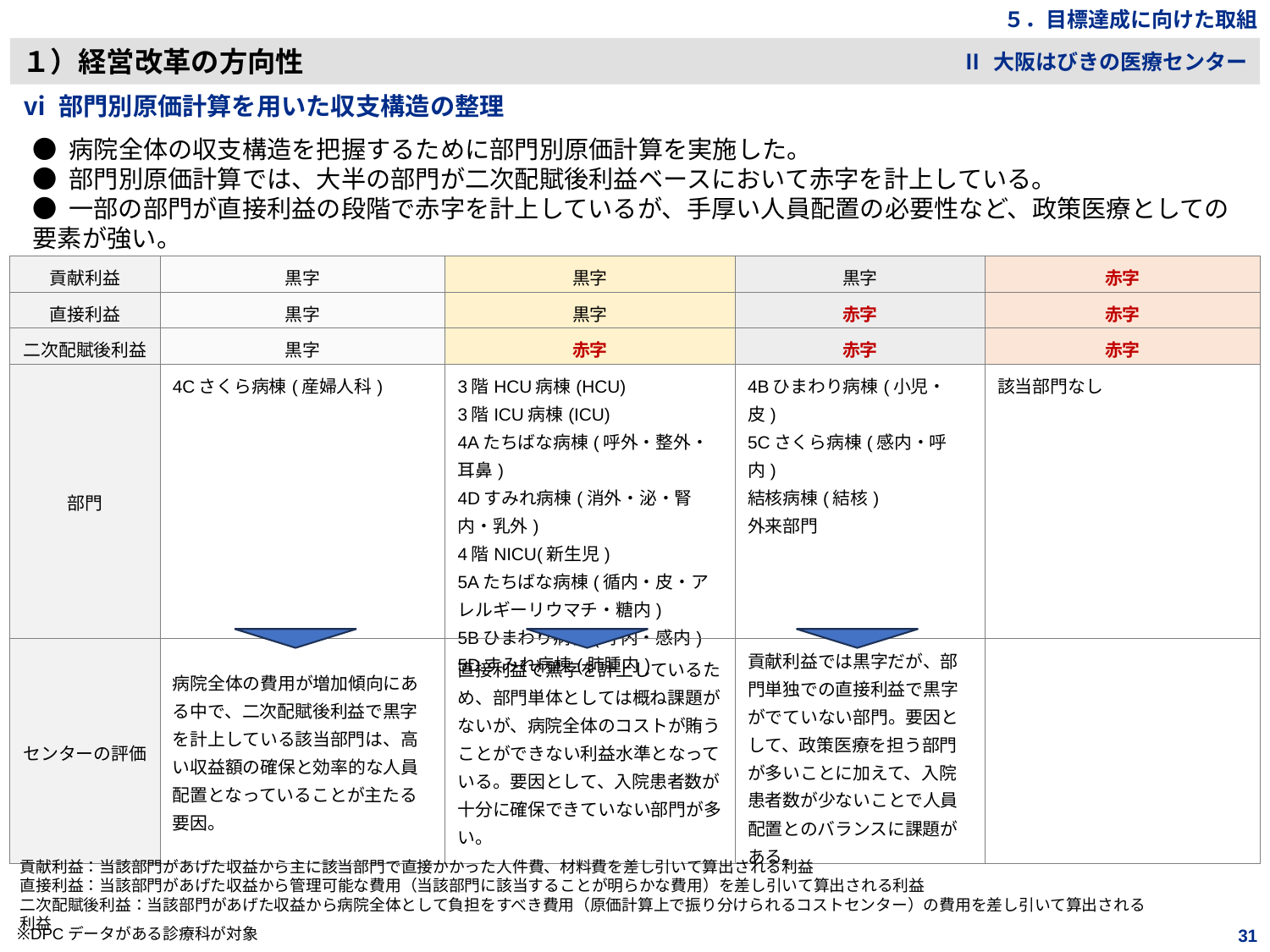

５．目標達成に向けた取組
１）経営改革の方向性
Ⅱ 大阪はびきの医療センター
ⅵ 部門別原価計算を用いた収支構造の整理
● 病院全体の収支構造を把握するために部門別原価計算を実施した。
● 部門別原価計算では、大半の部門が二次配賦後利益ベースにおいて赤字を計上している。
● 一部の部門が直接利益の段階で赤字を計上しているが、手厚い人員配置の必要性など、政策医療としての要素が強い。
| 貢献利益 | 黒字 | 黒字 | 黒字 | 赤字 |
| --- | --- | --- | --- | --- |
| 直接利益 | 黒字 | 黒字 | 赤字 | 赤字 |
| 二次配賦後利益 | 黒字 | 赤字 | 赤字 | 赤字 |
| 部門 | 4Cさくら病棟(産婦人科) | 3階HCU病棟(HCU) 3階ICU病棟(ICU) 4Aたちばな病棟(呼外・整外・耳鼻) 4Dすみれ病棟(消外・泌・腎内・乳外) 4階NICU(新生児) 5Aたちばな病棟(循内・皮・アレルギーリウマチ・糖内) 5Bひまわり病棟(呼内・感内) 5Dすみれ病棟(肺腫内) | 4Bひまわり病棟(小児・皮) 5Cさくら病棟(感内・呼内) 結核病棟(結核) 外来部門 | 該当部門なし |
| センターの評価 | 病院全体の費用が増加傾向にある中で、二次配賦後利益で黒字を計上している該当部門は、高い収益額の確保と効率的な人員配置となっていることが主たる要因。 | 直接利益で黒字を計上しているため、部門単体としては概ね課題がないが、病院全体のコストが賄うことができない利益水準となっている。要因として、入院患者数が十分に確保できていない部門が多い。 | 貢献利益では黒字だが、部門単独での直接利益で黒字がでていない部門。要因として、政策医療を担う部門が多いことに加えて、入院患者数が少ないことで人員配置とのバランスに課題がある。 |  |

貢献利益：当該部門があげた収益から主に該当部門で直接かかった人件費、材料費を差し引いて算出される利益
直接利益：当該部門があげた収益から管理可能な費用（当該部門に該当することが明らかな費用）を差し引いて算出される利益
二次配賦後利益：当該部門があげた収益から病院全体として負担をすべき費用（原価計算上で振り分けられるコストセンター）の費用を差し引いて算出される利益
※DPCデータがある診療科が対象
31